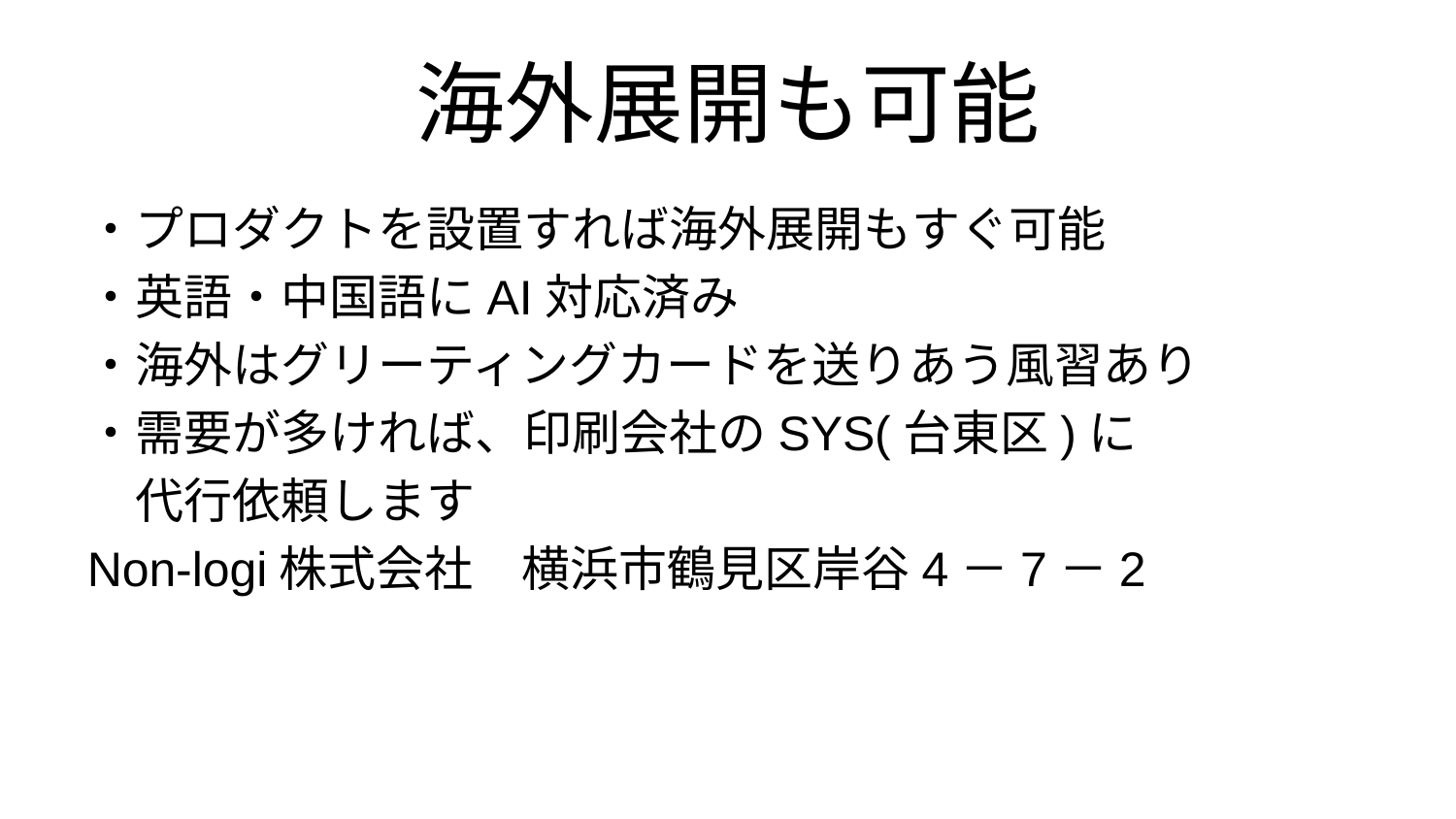

# 海外展開も可能
・プロダクトを設置すれば海外展開もすぐ可能
・英語・中国語にAI対応済み
・海外はグリーティングカードを送りあう風習あり
・需要が多ければ、印刷会社のSYS(台東区)に
　代行依頼します
Non-logi株式会社　横浜市鶴見区岸谷4－7－2